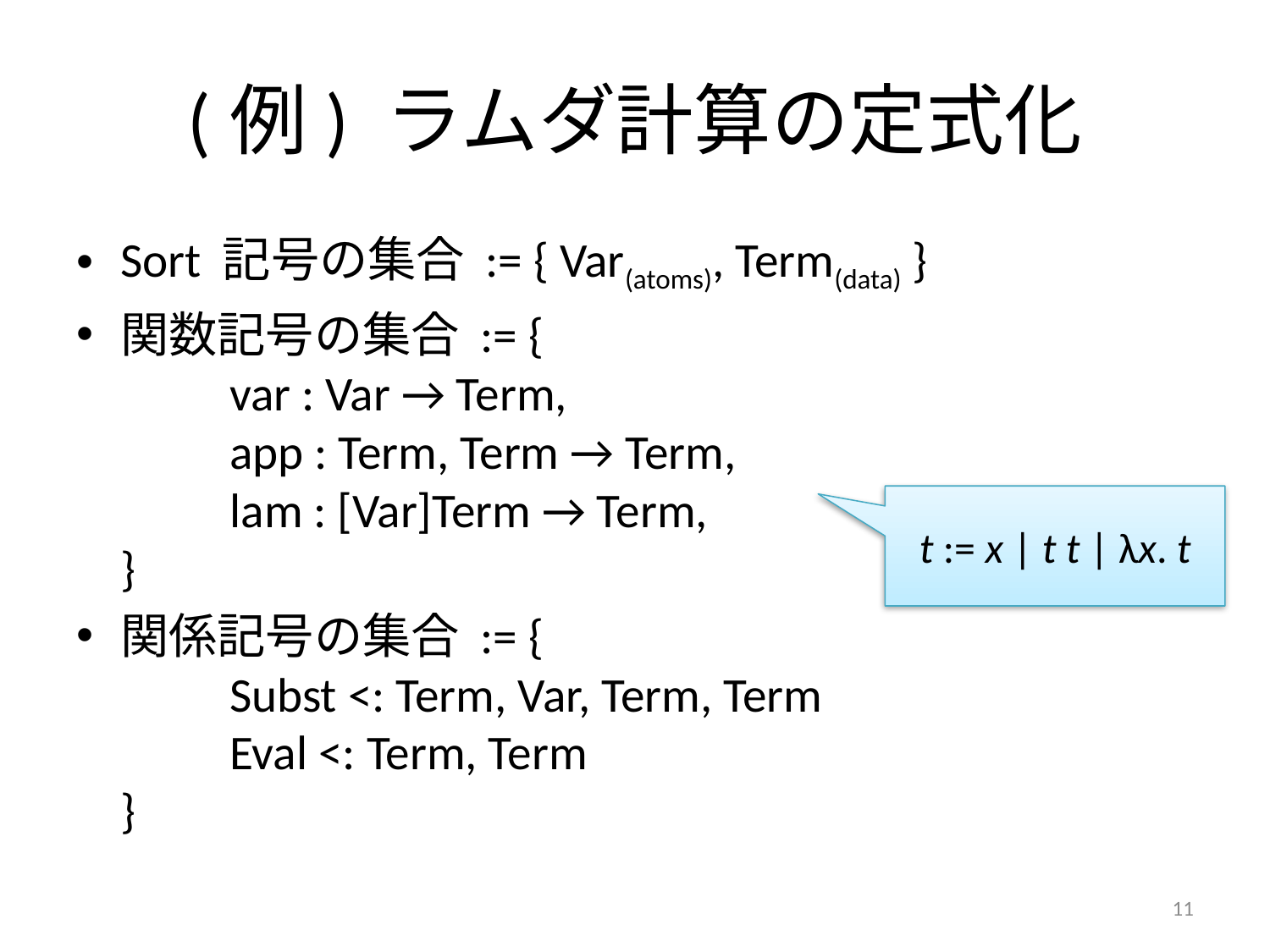

# (例) ラムダ計算の定式化
Sort 記号の集合 := { Var(atoms), Term(data) }
関数記号の集合 := {
	var : Var → Term,
	app : Term, Term → Term,
	lam : [Var]Term → Term,
}
関係記号の集合 := {
	Subst <: Term, Var, Term, Term
	Eval <: Term, Term
}
t := x | t t | λx. t
11